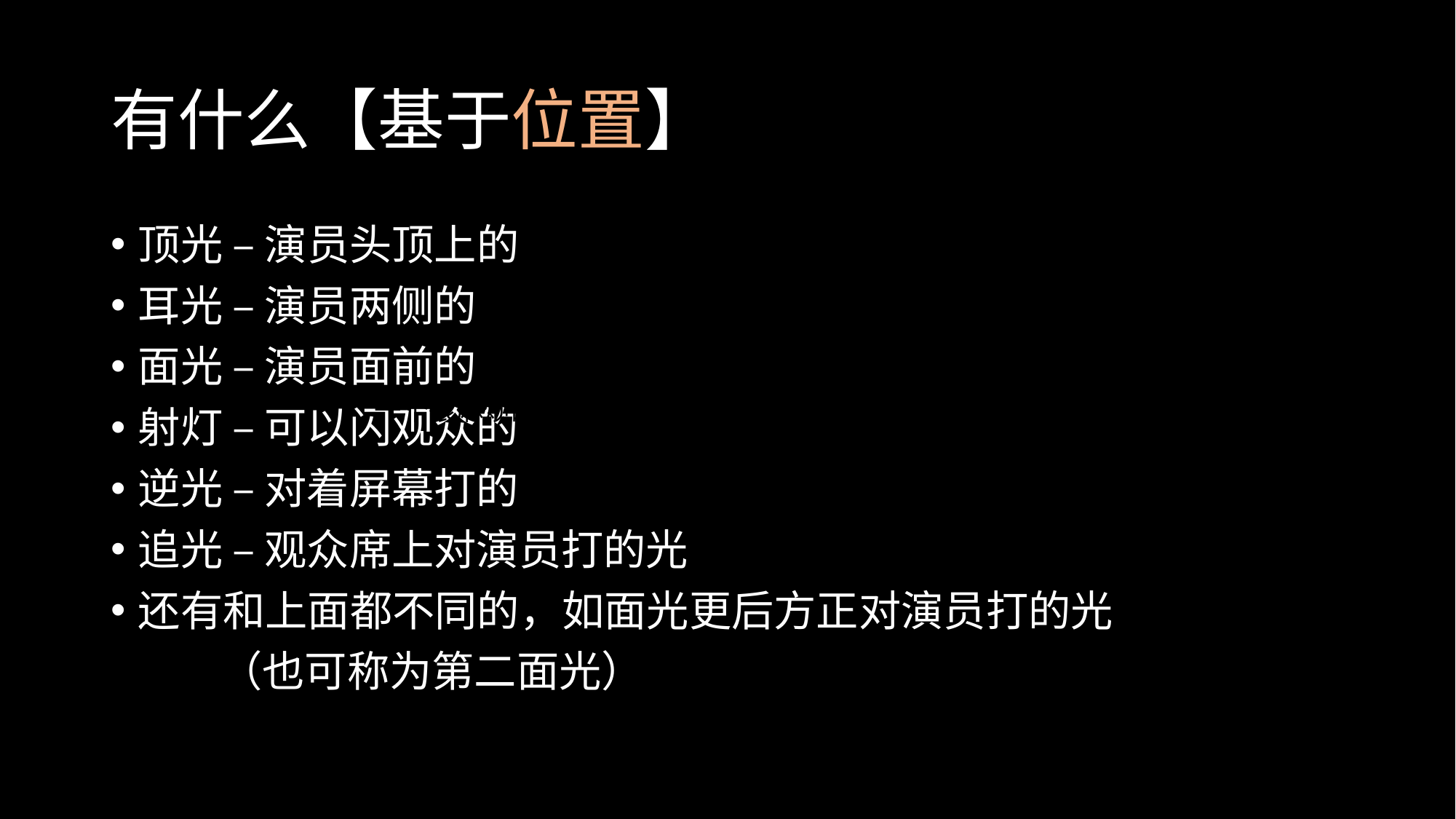

# 有什么【基于位置】
顶光 – 演员头顶上的
耳光 – 演员两侧的
面光 – 演员面前的
射灯 – 可以闪观众的
逆光 – 对着屏幕打的
追光 – 观众席上对演员打的光
还有和上面都不同的，如面光更后方正对演员打的光
	（也可称为第二面光）

一个很麻烦的事情是……我们有两套术语